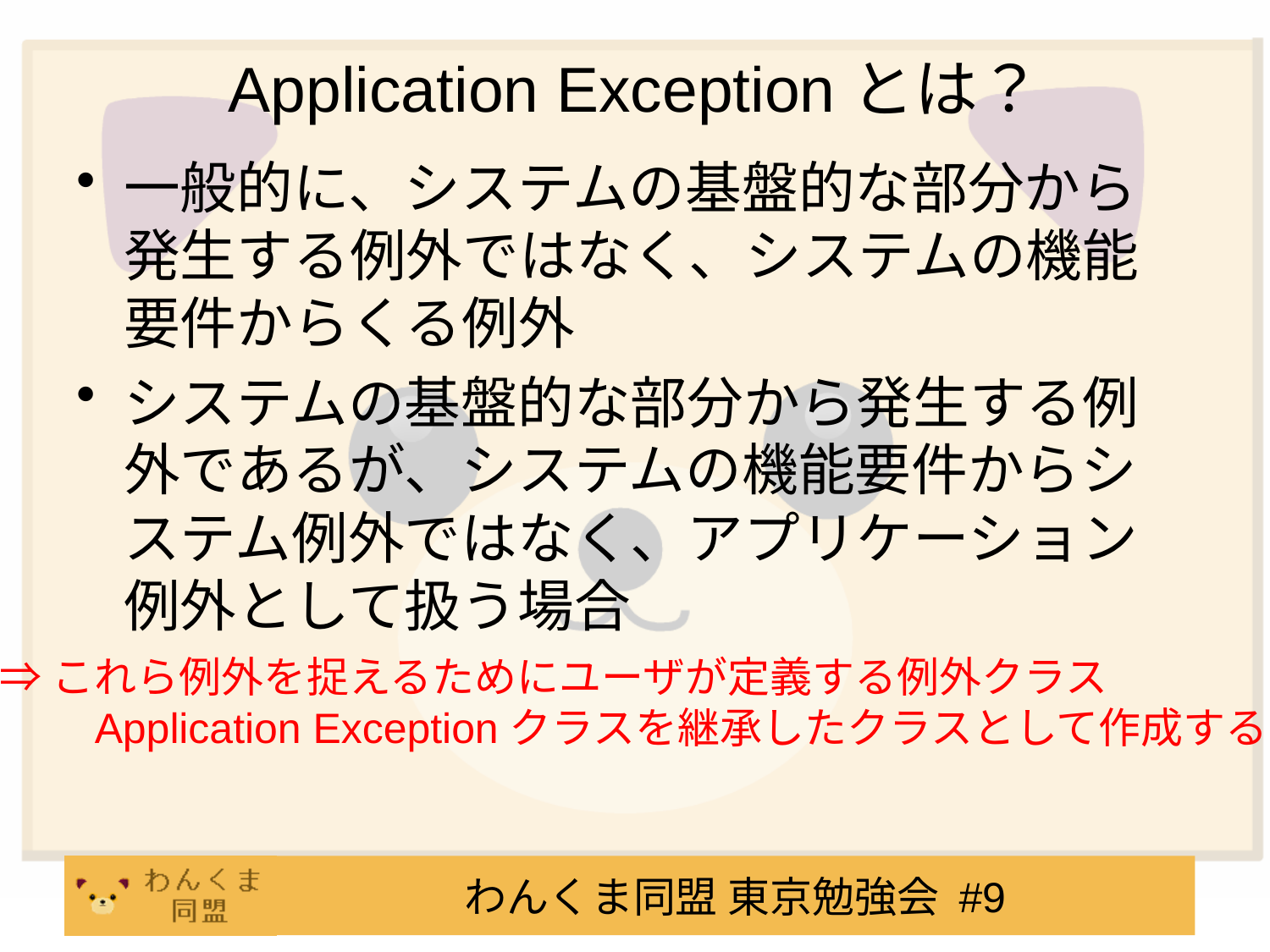

# Application Exceptionとは？
一般的に、システムの基盤的な部分から発生する例外ではなく、システムの機能要件からくる例外
システムの基盤的な部分から発生する例外であるが、システムの機能要件からシステム例外ではなく、アプリケーション例外として扱う場合
⇒これら例外を捉えるためにユーザが定義する例外クラス
　　Application Exceptionクラスを継承したクラスとして作成する